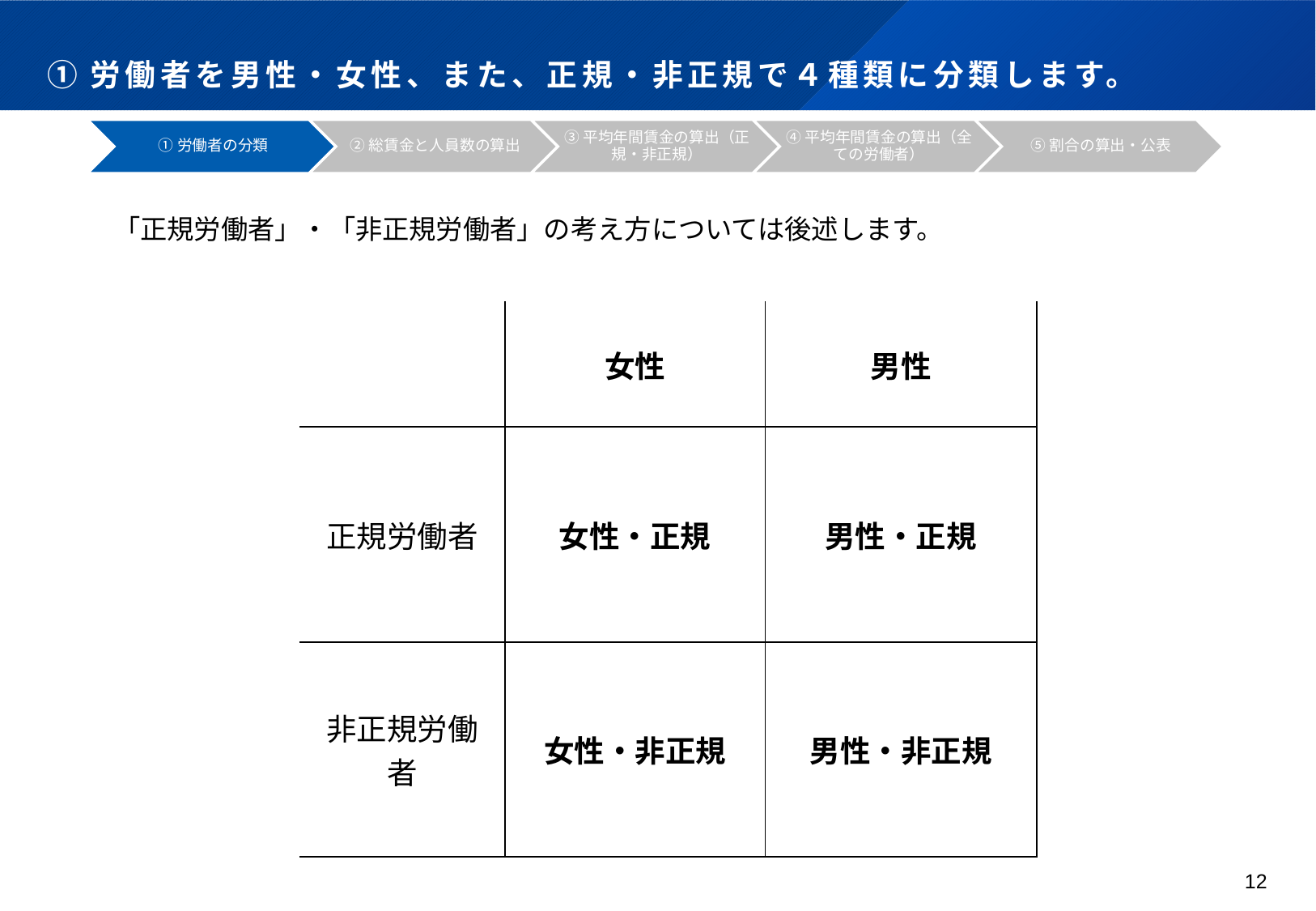

# ①労働者を男性・女性、また、正規・非正規で４種類に分類します。
①労働者の分類
②総賃金と人員数の算出
③平均年間賃金の算出（正規・非正規）
④平均年間賃金の算出（全ての労働者）
⑤割合の算出・公表
「正規労働者」・「非正規労働者」の考え方については後述します。
|  | 女性 | 男性 |
| --- | --- | --- |
| 正規労働者 | 女性・正規 | 男性・正規 |
| 非正規労働者 | 女性・非正規 | 男性・非正規 |
12